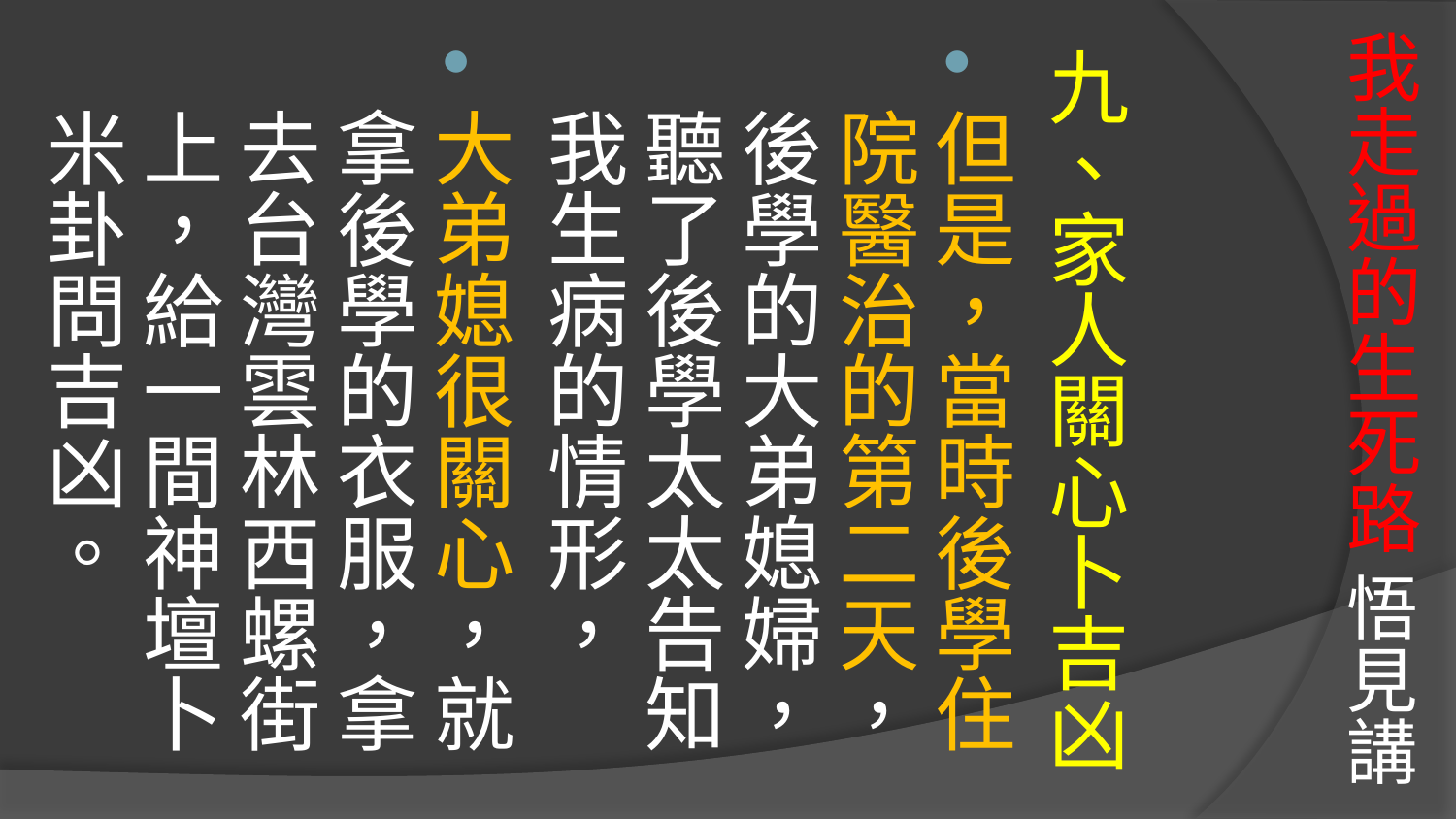

# 我走過的生死路 悟見講
九、家人關心卜吉凶
但是，當時後學住院醫治的第二天，後學的大弟媳婦，聽了後學太太告知我生病的情形，
大弟媳很關心，就拿後學的衣服，拿去台灣雲林西螺街上，給一間神壇卜米卦問吉凶。